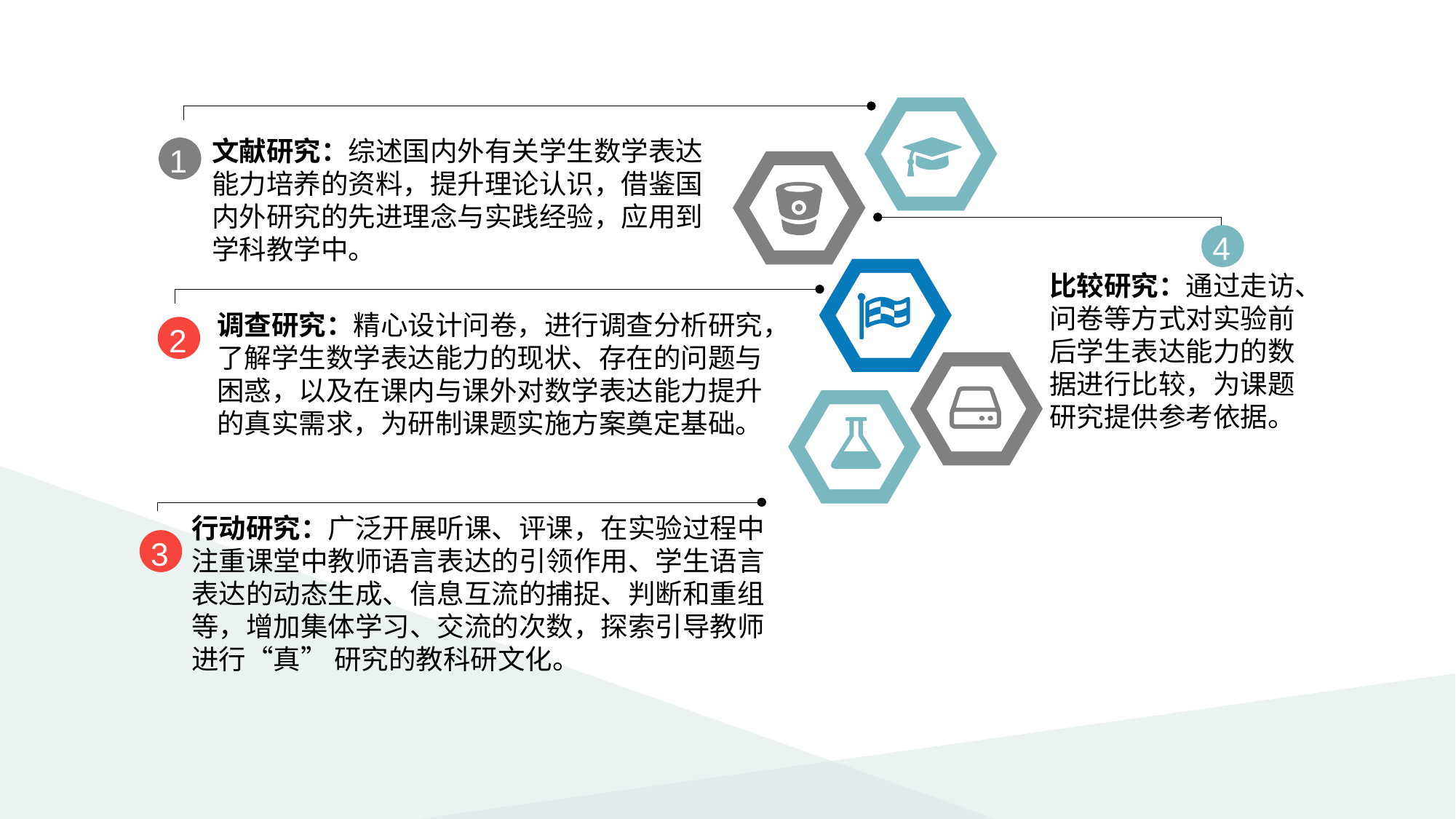

文献研究：综述国内外有关学生数学表达能力培养的资料，提升理论认识，借鉴国内外研究的先进理念与实践经验，应用到学科教学中。

1

4

比较研究：通过走访、问卷等方式对实验前后学生表达能力的数据进行比较，为课题研究提供参考依据。

调查研究：精心设计问卷，进行调查分析研究，了解学生数学表达能力的现状、存在的问题与困惑，以及在课内与课外对数学表达能力提升的真实需求，为研制课题实施方案奠定基础。

2

行动研究：广泛开展听课、评课，在实验过程中注重课堂中教师语言表达的引领作用、学生语言表达的动态生成、信息互流的捕捉、判断和重组等，增加集体学习、交流的次数，探索引导教师进行“真” 研究的教科研文化。

3